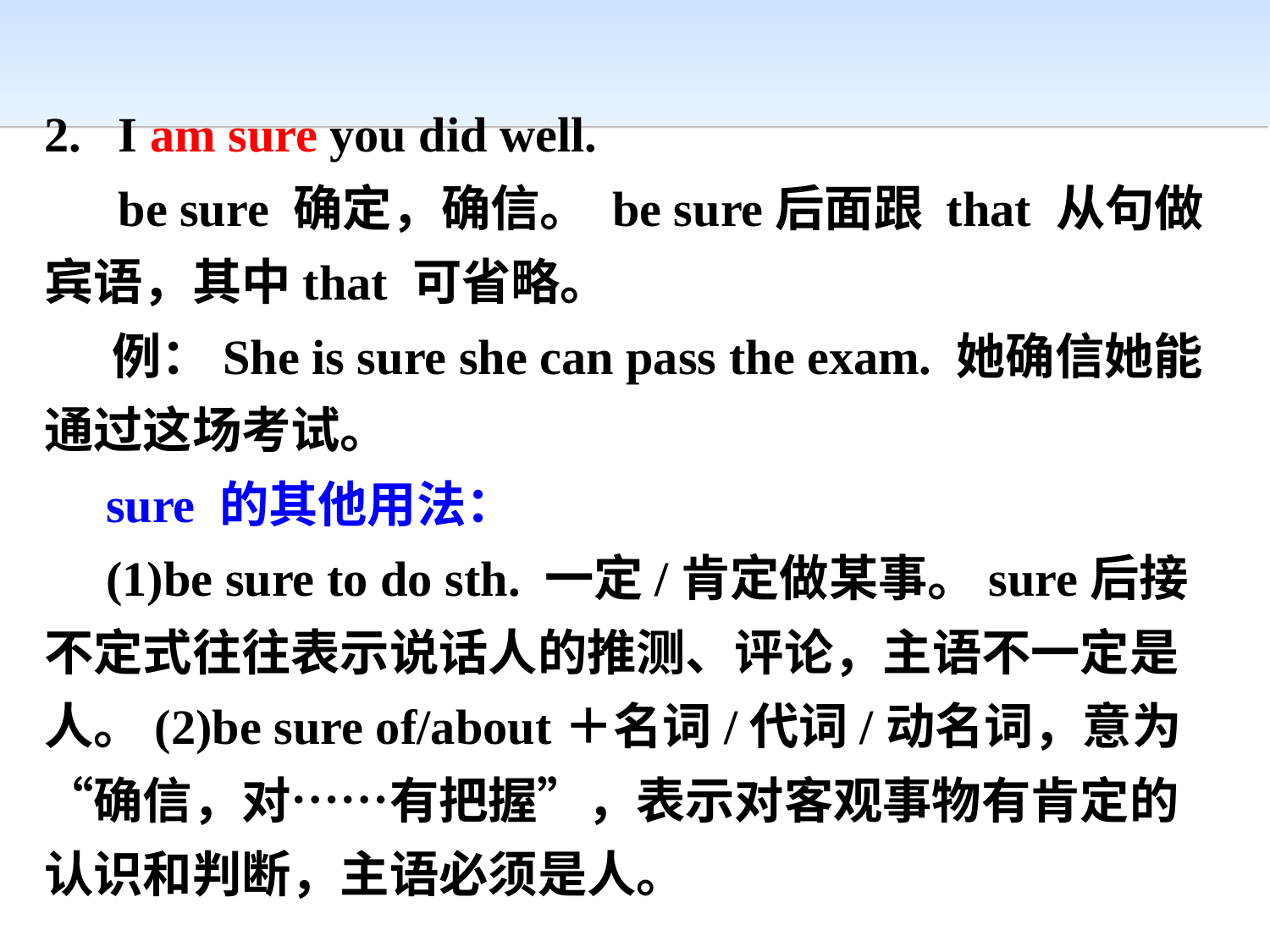

2.   I am sure you did well.
      be sure 确定，确信。 be sure后面跟 that 从句做宾语，其中that 可省略。
     例：She is sure she can pass the exam. 她确信她能通过这场考试。
     sure 的其他用法：
     (1)be sure to do sth. 一定/肯定做某事。sure后接不定式往往表示说话人的推测、评论，主语不一定是人。(2)be sure of/about＋名词/代词/动名词，意为“确信，对……有把握”，表示对客观事物有肯定的认识和判断，主语必须是人。